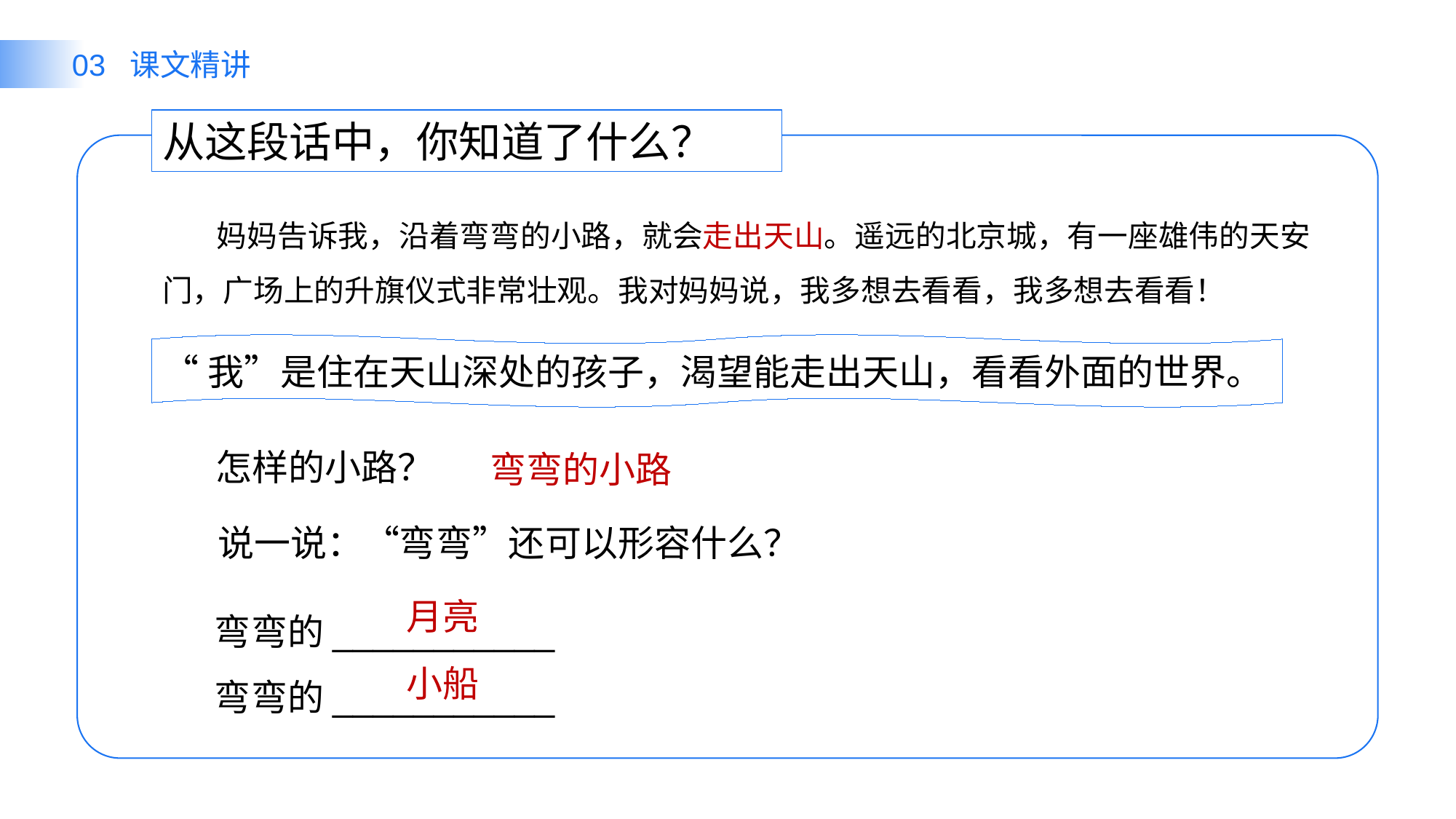

03  课文精讲
从这段话中，你知道了什么？

       妈妈告诉我，沿着弯弯的小路，就会走出天山。遥远的北京城，有一座雄伟的天安门，广场上的升旗仪式非常壮观。我对妈妈说，我多想去看看，我多想去看看！
“我”是住在天山深处的孩子，渴望能走出天山，看看外面的世界。
怎样的小路？
弯弯的小路
说一说：“弯弯”还可以形容什么？
弯弯的___________
弯弯的___________
月亮
小船